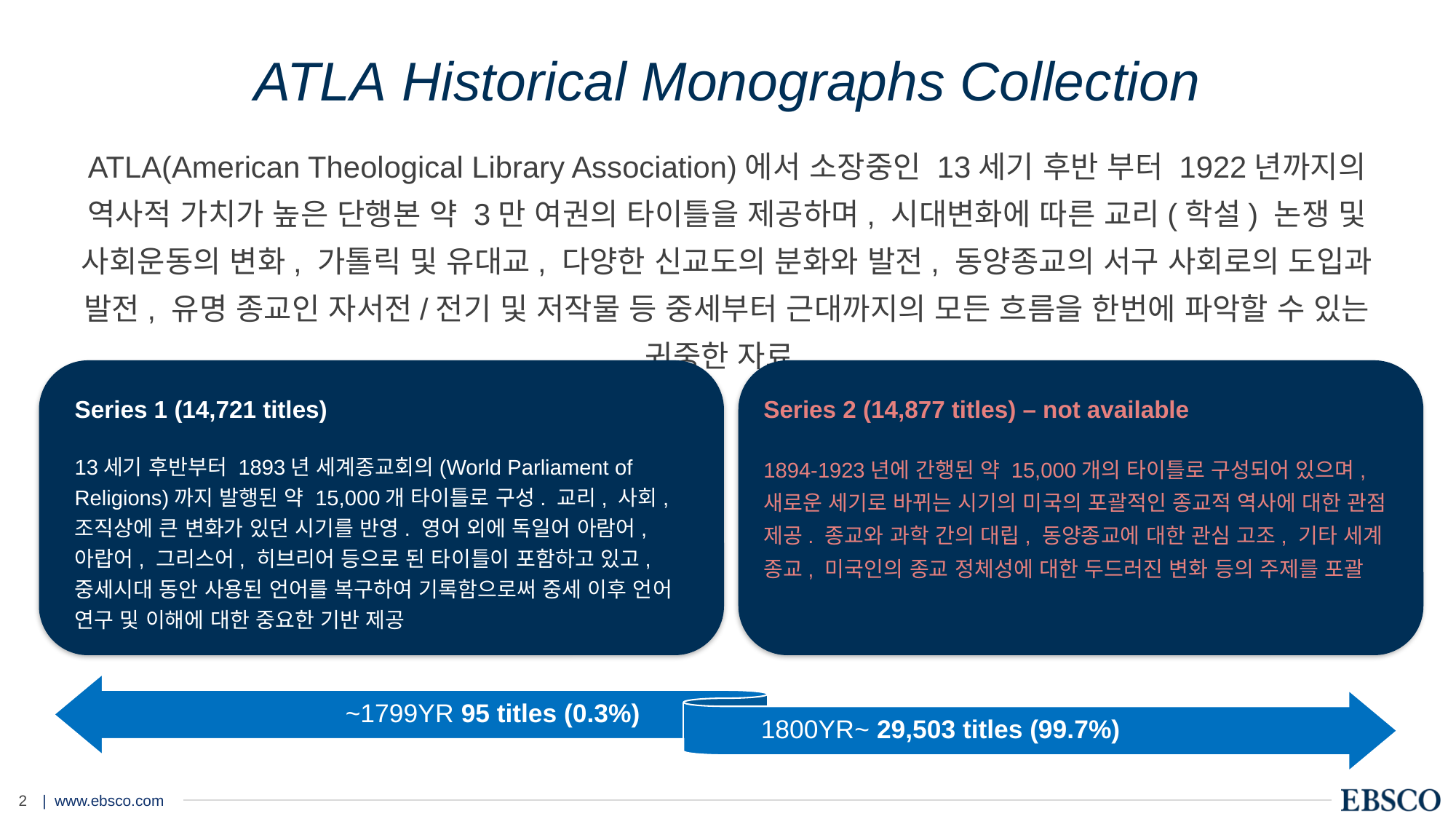

# ATLA Historical Monographs Collection
ATLA(American Theological Library Association)에서 소장중인 13세기 후반 부터 1922년까지의 역사적 가치가 높은 단행본 약 3만 여권의 타이틀을 제공하며, 시대변화에 따른 교리(학설) 논쟁 및 사회운동의 변화, 가톨릭 및 유대교, 다양한 신교도의 분화와 발전, 동양종교의 서구 사회로의 도입과 발전, 유명 종교인 자서전/전기 및 저작물 등 중세부터 근대까지의 모든 흐름을 한번에 파악할 수 있는 귀중한 자료.

Series 1 (14,721 titles)

13세기 후반부터 1893년 세계종교회의(World Parliament of Religions)까지 발행된 약 15,000개 타이틀로 구성. 교리, 사회, 조직상에 큰 변화가 있던 시기를 반영. 영어 외에 독일어 아람어, 아랍어, 그리스어, 히브리어 등으로 된 타이틀이 포함하고 있고, 중세시대 동안 사용된 언어를 복구하여 기록함으로써 중세 이후 언어 연구 및 이해에 대한 중요한 기반 제공
Series 2 (14,877 titles) – not available

1894-1923년에 간행된 약 15,000개의 타이틀로 구성되어 있으며, 새로운 세기로 바뀌는 시기의 미국의 포괄적인 종교적 역사에 대한 관점 제공. 종교와 과학 간의 대립, 동양종교에 대한 관심 고조, 기타 세계 종교, 미국인의 종교 정체성에 대한 두드러진 변화 등의 주제를 포괄
~1799YR 95 titles (0.3%)
1800YR~ 29,503 titles (99.7%)